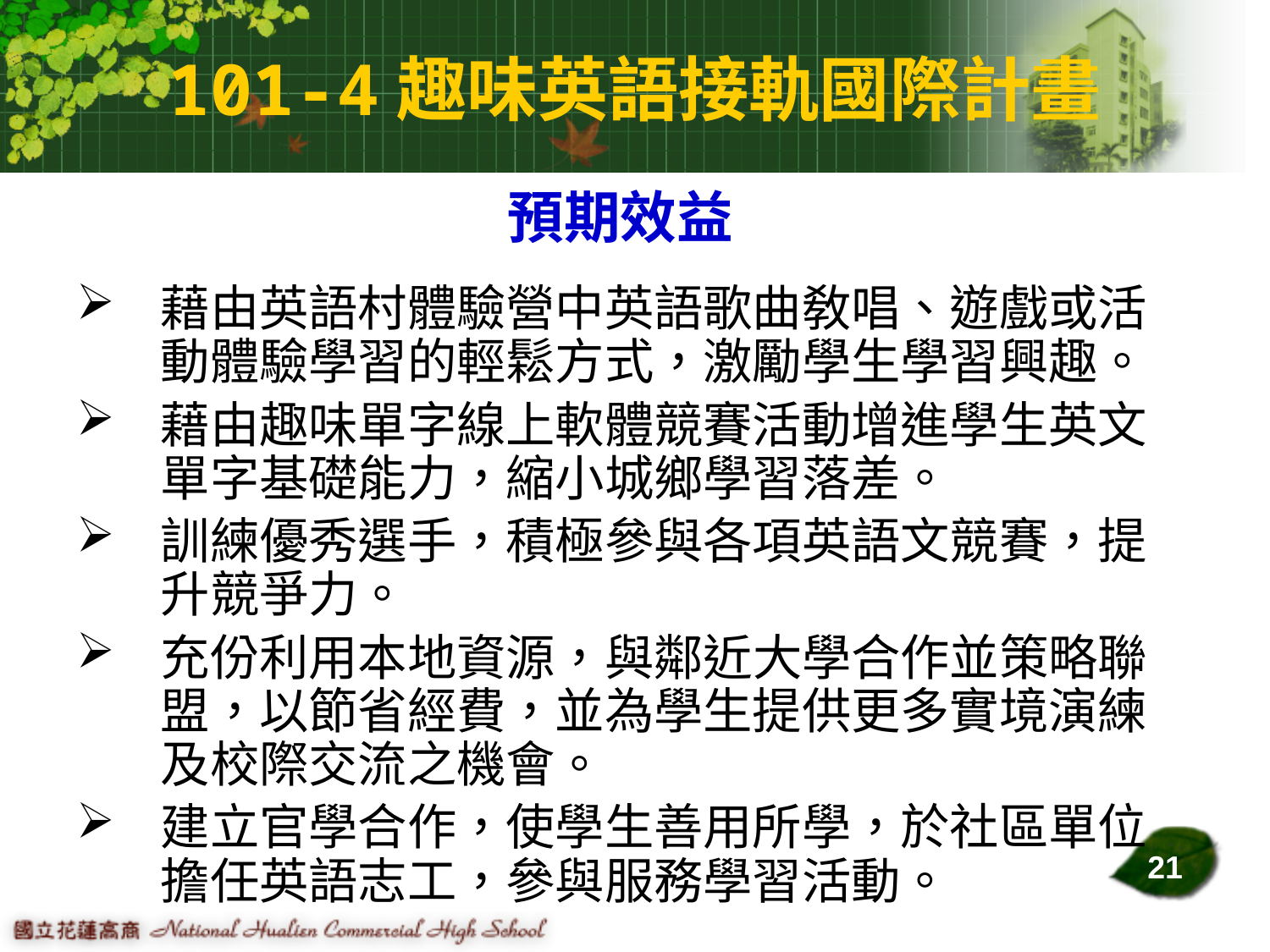

# 101-4趣味英語接軌國際計畫
預期效益
藉由英語村體驗營中英語歌曲敎唱、遊戲或活動體驗學習的輕鬆方式，激勵學生學習興趣。
藉由趣味單字線上軟體競賽活動增進學生英文單字基礎能力，縮小城鄉學習落差。
訓練優秀選手，積極參與各項英語文競賽，提升競爭力。
充份利用本地資源，與鄰近大學合作並策略聯盟，以節省經費，並為學生提供更多實境演練及校際交流之機會。
建立官學合作，使學生善用所學，於社區單位擔任英語志工，參與服務學習活動。